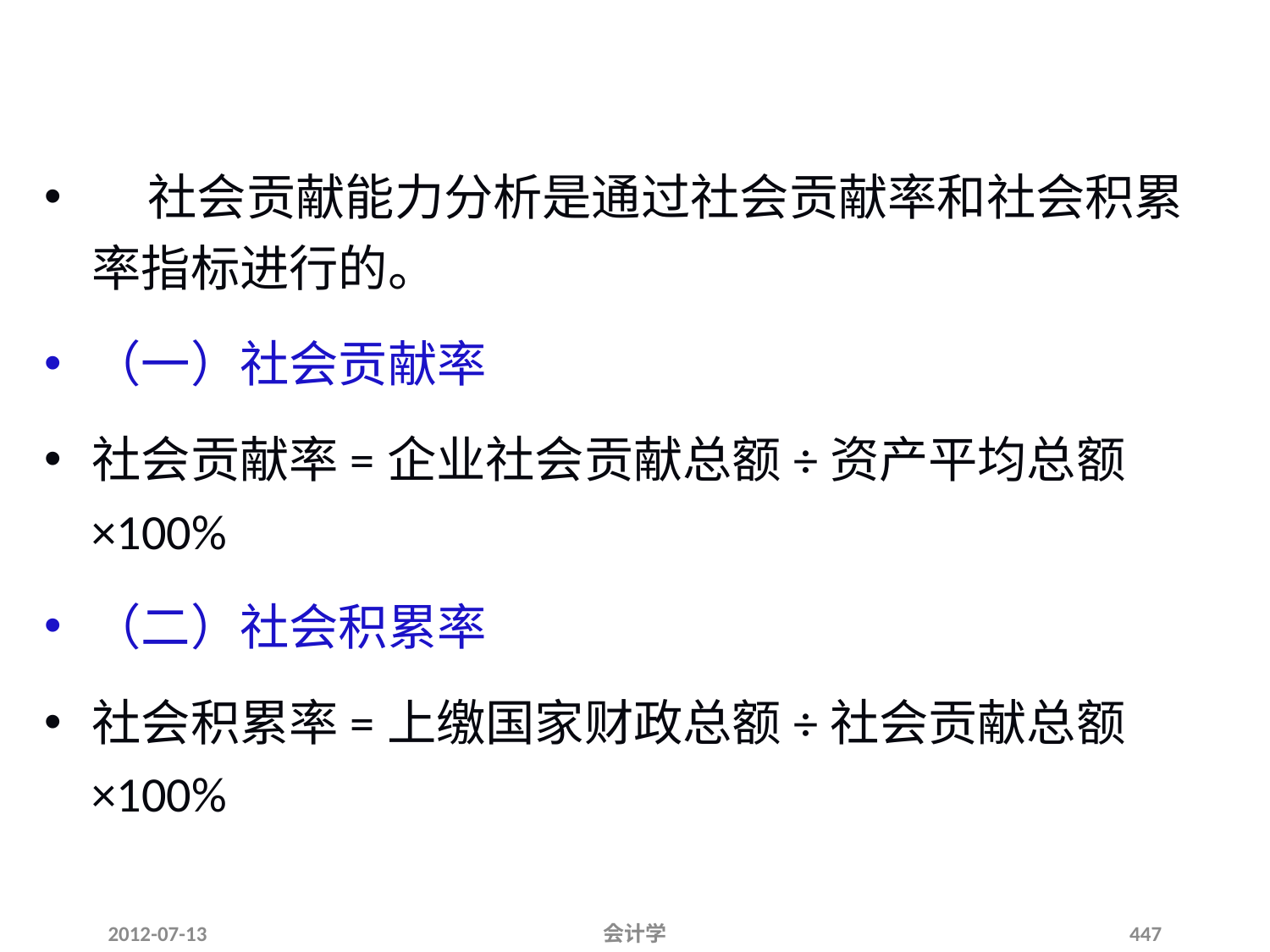

# 二、社会贡献能力分析
    社会贡献能力分析是通过社会贡献率和社会积累率指标进行的。
（一）社会贡献率
社会贡献率=企业社会贡献总额÷资产平均总额×100%
（二）社会积累率
社会积累率=上缴国家财政总额÷社会贡献总额×100%

2012-07-13
会计学
447